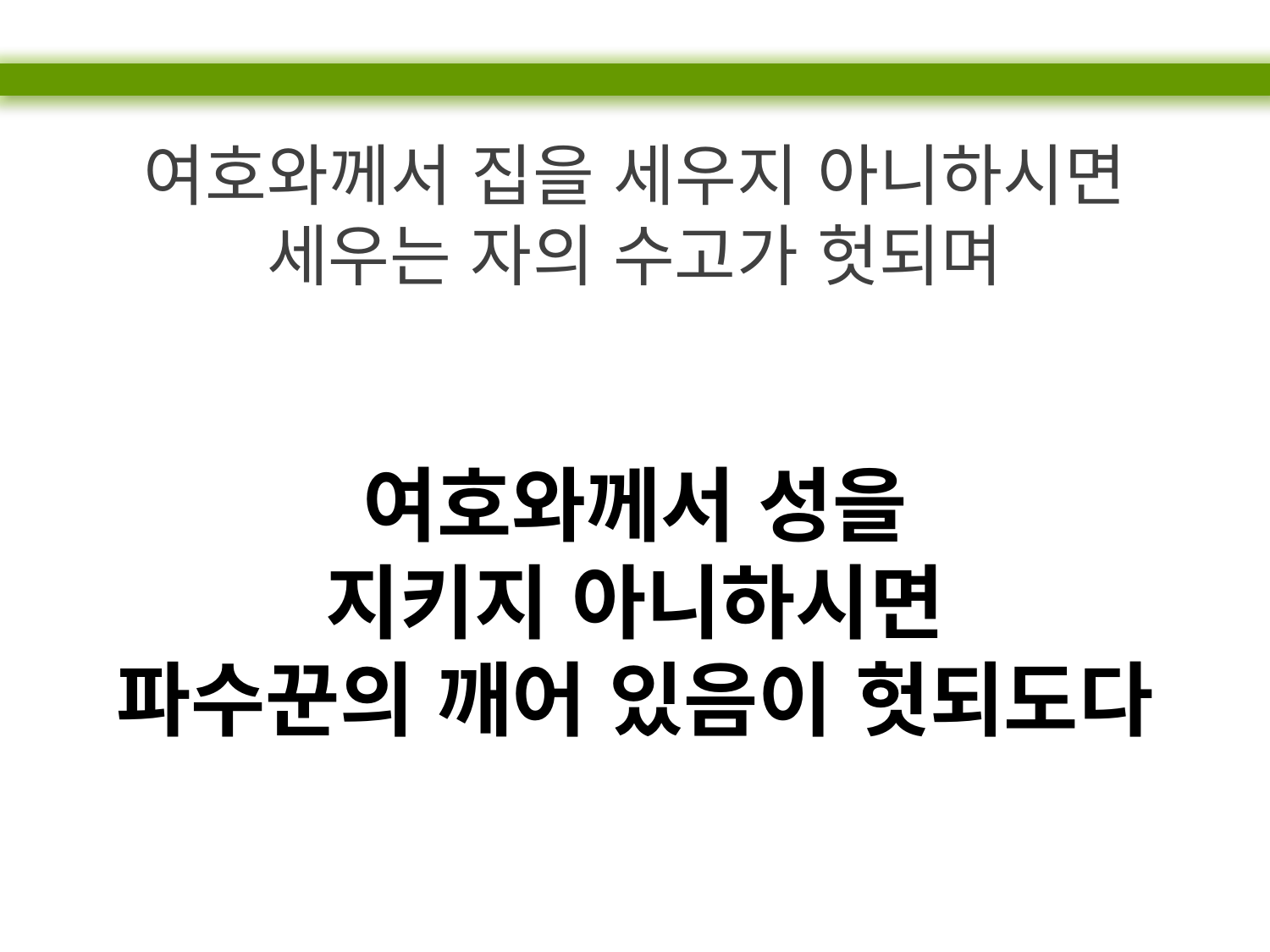

여호와께서 집을 세우지 아니하시면
세우는 자의 수고가 헛되며
여호와께서 성을
지키지 아니하시면
파수꾼의 깨어 있음이 헛되도다